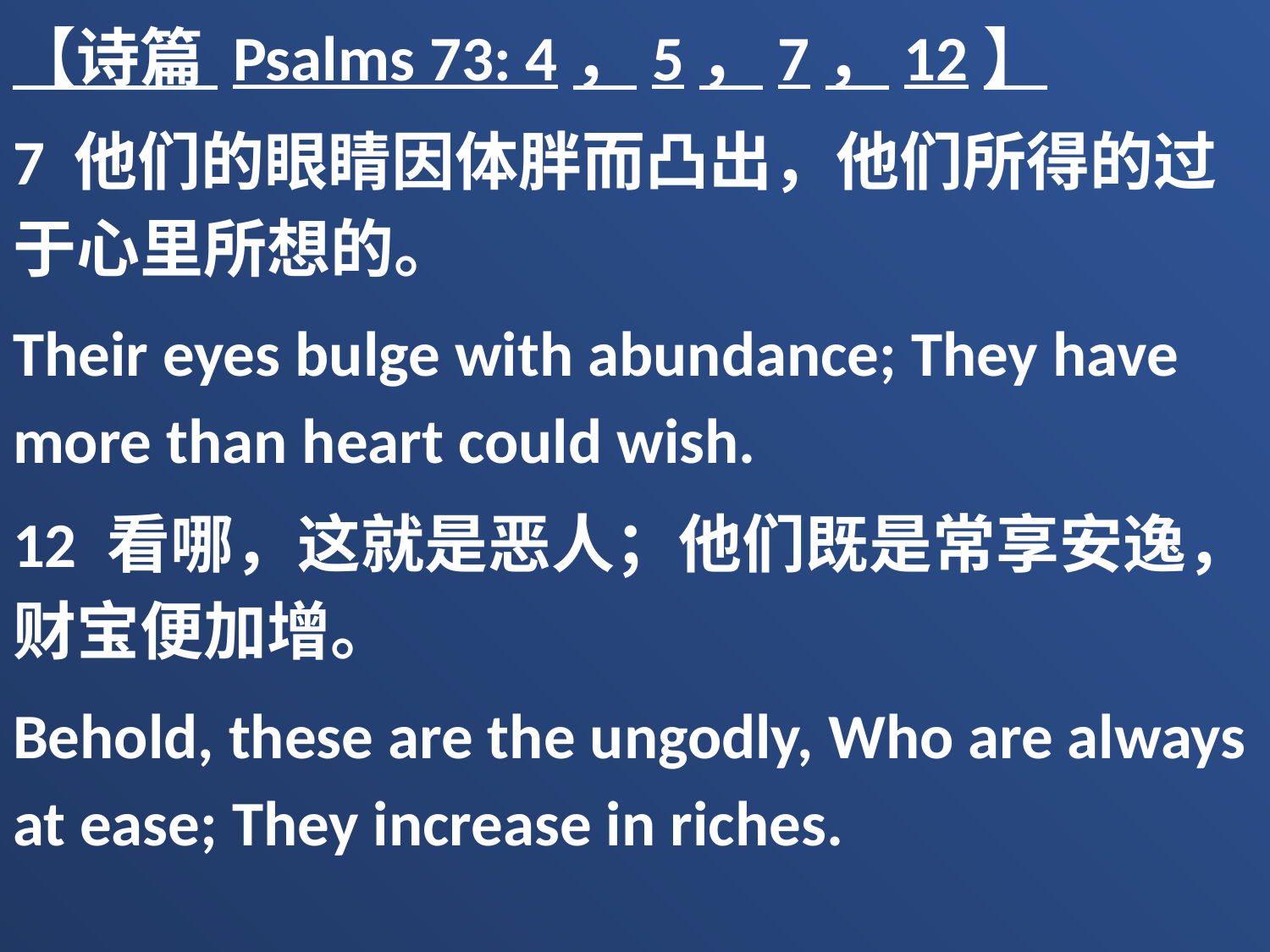

【诗篇 Psalms 73: 4，5，7，12】
7 他们的眼睛因体胖而凸出，他们所得的过于心里所想的。
Their eyes bulge with abundance; They have more than heart could wish.
12 看哪，这就是恶人；他们既是常享安逸，财宝便加增。
Behold, these are the ungodly, Who are always at ease; They increase in riches.